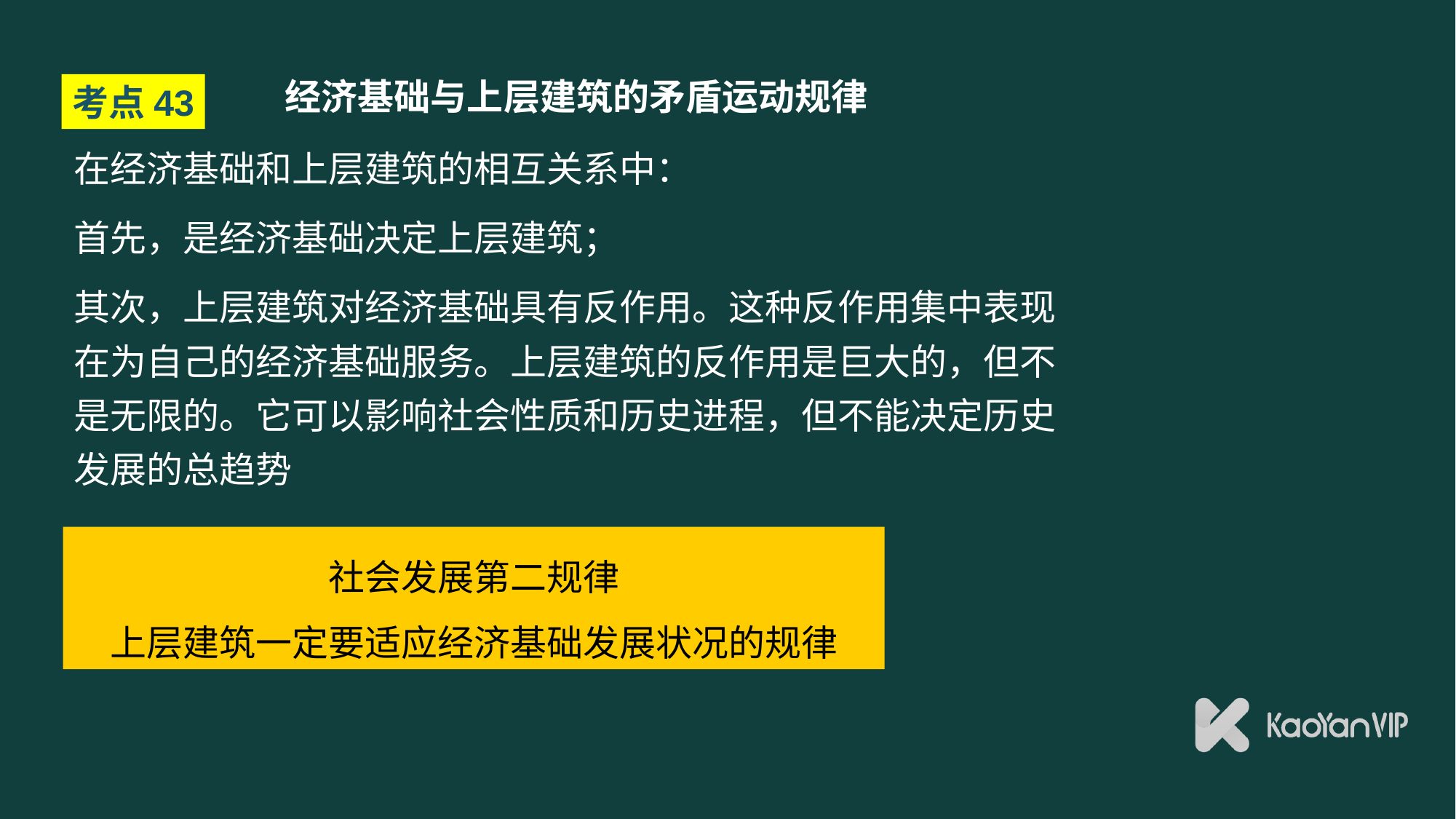

# 经济基础与上层建筑的矛盾运动规律
考点43
在经济基础和上层建筑的相互关系中：
首先，是经济基础决定上层建筑；
其次，上层建筑对经济基础具有反作用。这种反作用集中表现在为自己的经济基础服务。上层建筑的反作用是巨大的，但不是无限的。它可以影响社会性质和历史进程，但不能决定历史发展的总趋势

社会发展第二规律
上层建筑一定要适应经济基础发展状况的规律